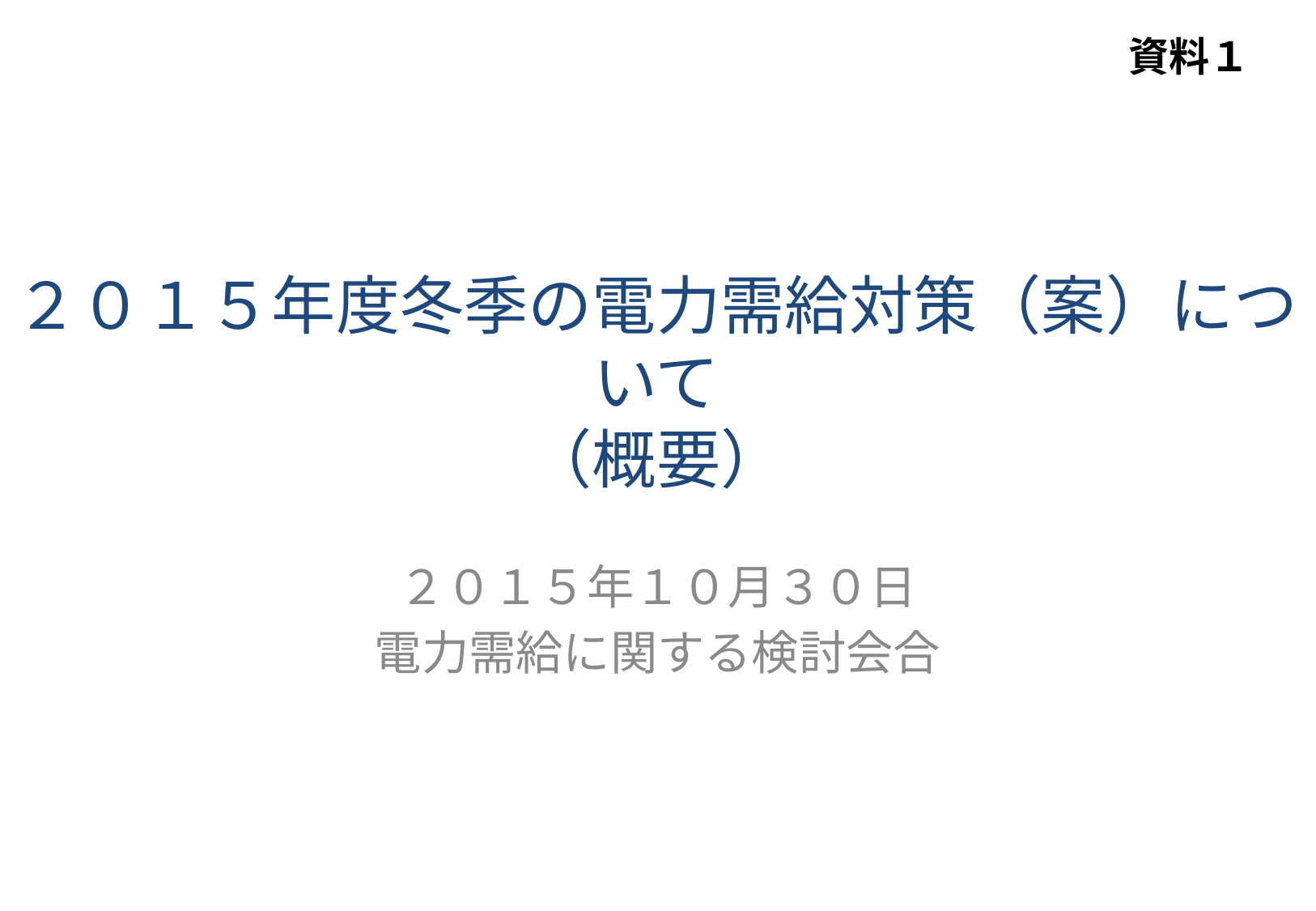

資料１
# ２０１５年度冬季の電力需給対策（案）について （概要）
２０１５年１０月３０日
電力需給に関する検討会合